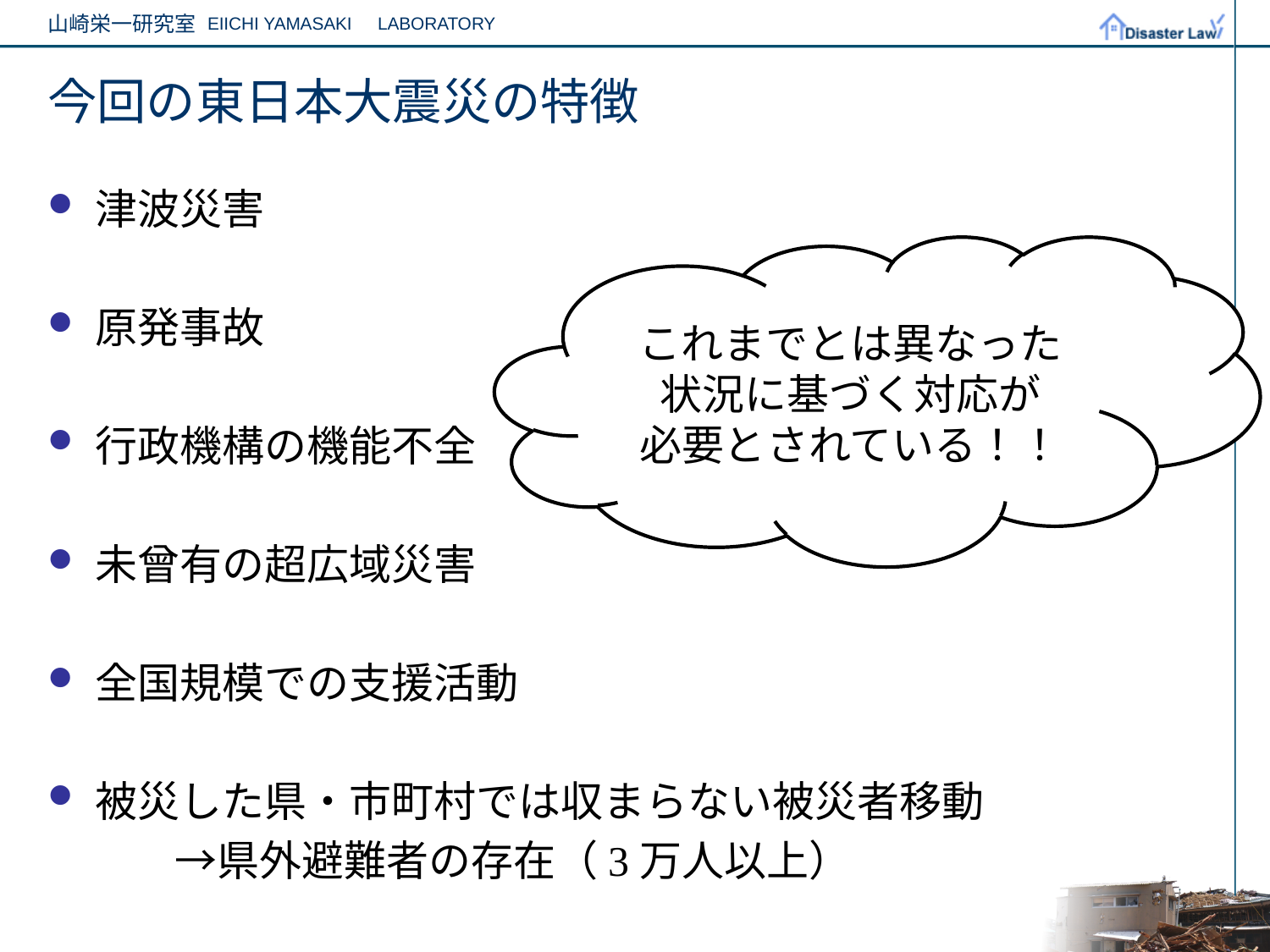

# 今回の東日本大震災の特徴
津波災害

原発事故

行政機構の機能不全

未曾有の超広域災害

全国規模での支援活動

被災した県・市町村では収まらない被災者移動
　　　→県外避難者の存在（3万人以上）
これまでとは異なった
状況に基づく対応が
必要とされている！！